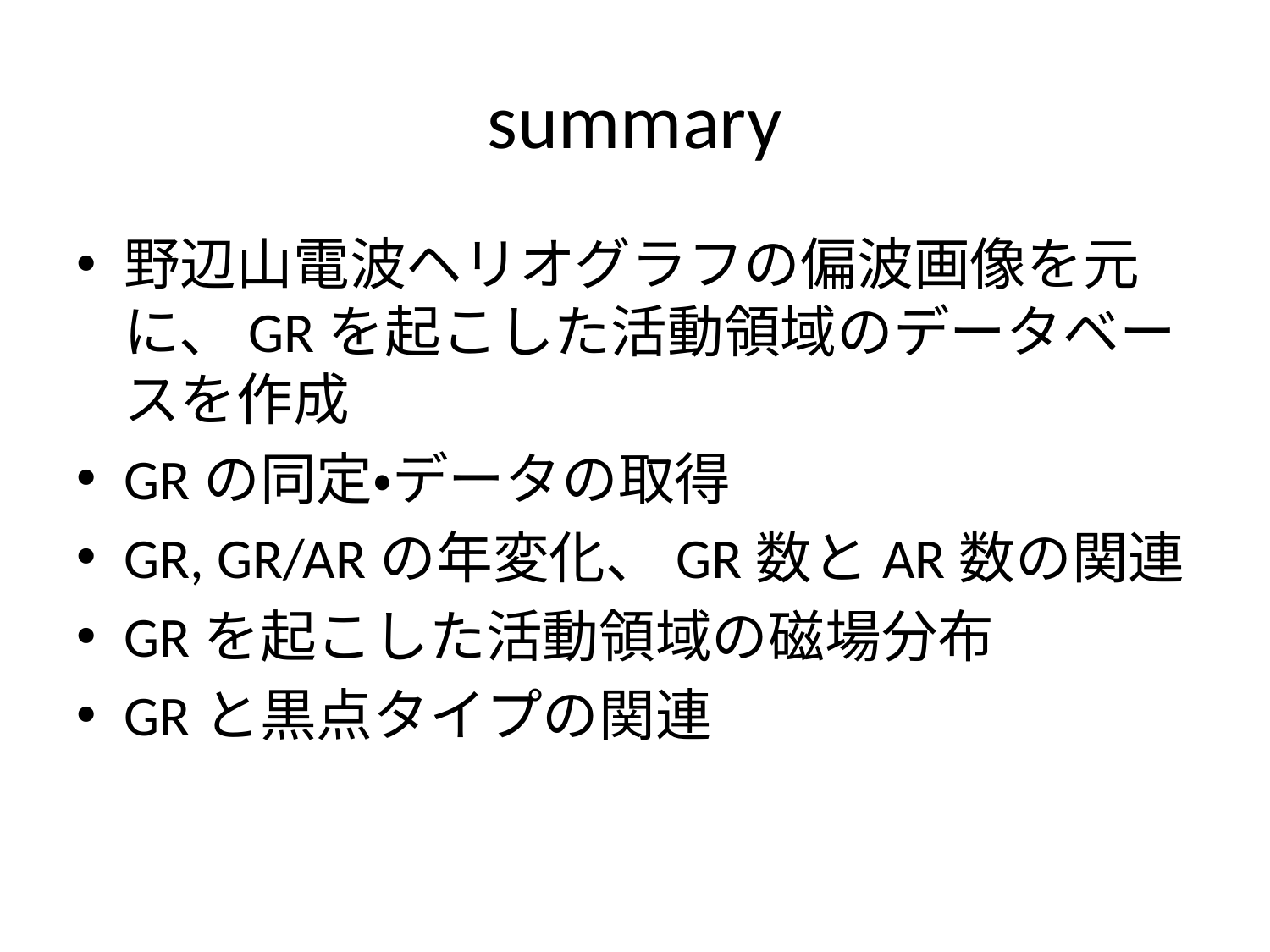

# summary
野辺山電波ヘリオグラフの偏波画像を元に、GRを起こした活動領域のデータベースを作成
GRの同定・データの取得
GR, GR/ARの年変化、GR数とAR数の関連
GRを起こした活動領域の磁場分布
GRと黒点タイプの関連